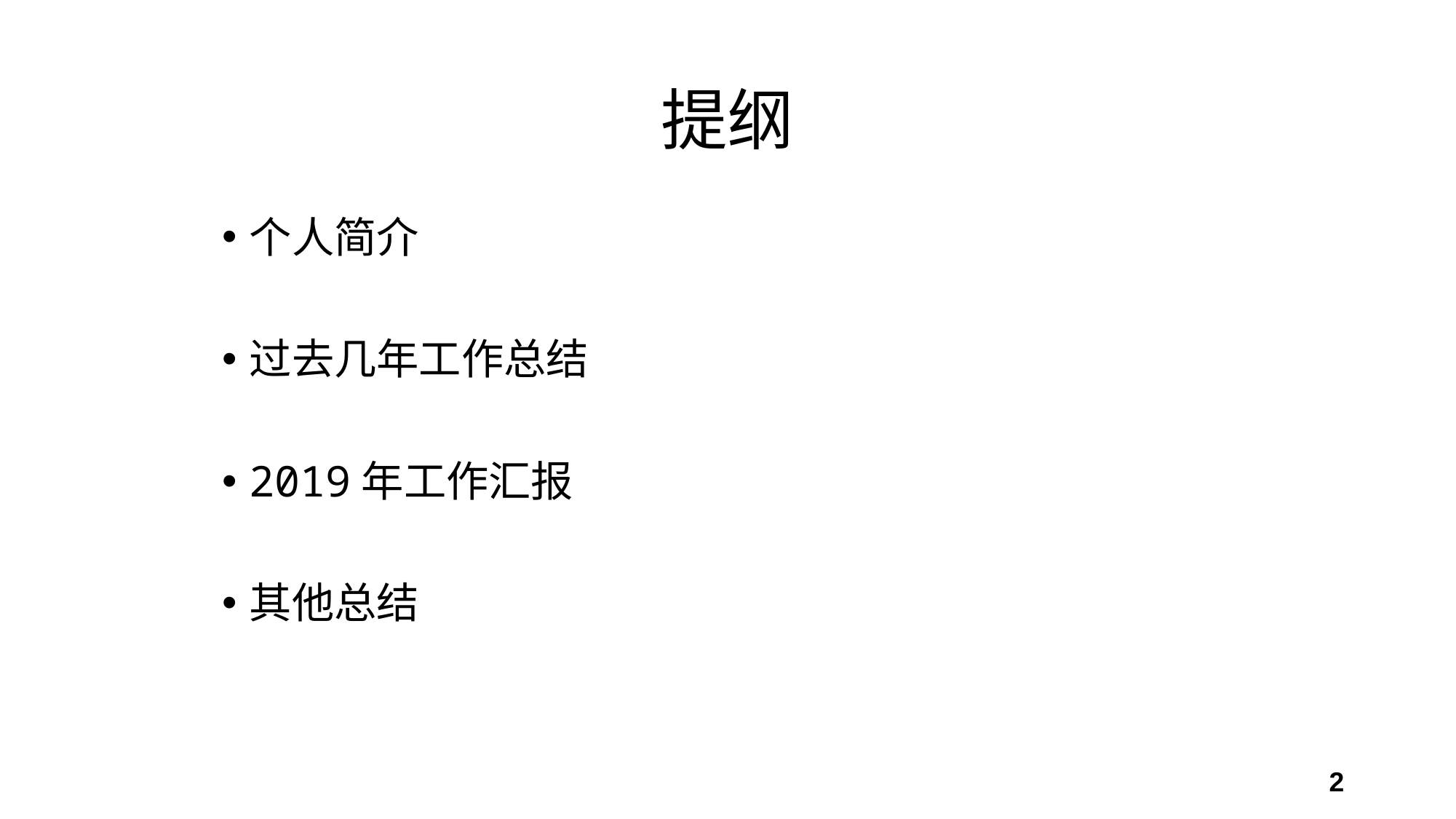

# 提纲
个人简介

过去几年工作总结

2019年工作汇报

其他总结

2